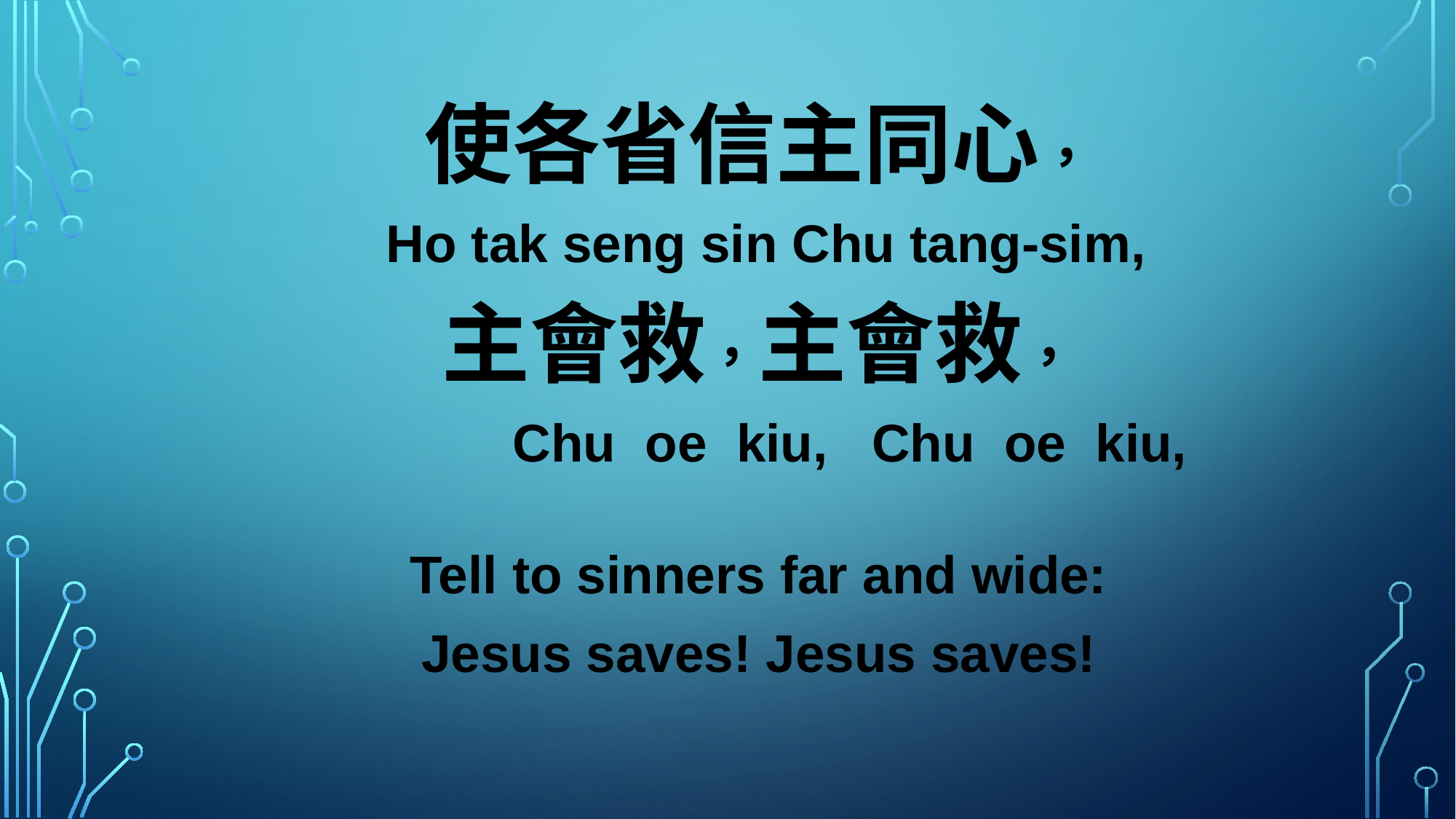

使各省信主同心，
 Ho tak seng sin Chu tang-sim,
主會救，主會救，
                   Chu  oe  kiu,   Chu  oe  kiu,

Tell to sinners far and wide:
Jesus saves! Jesus saves!